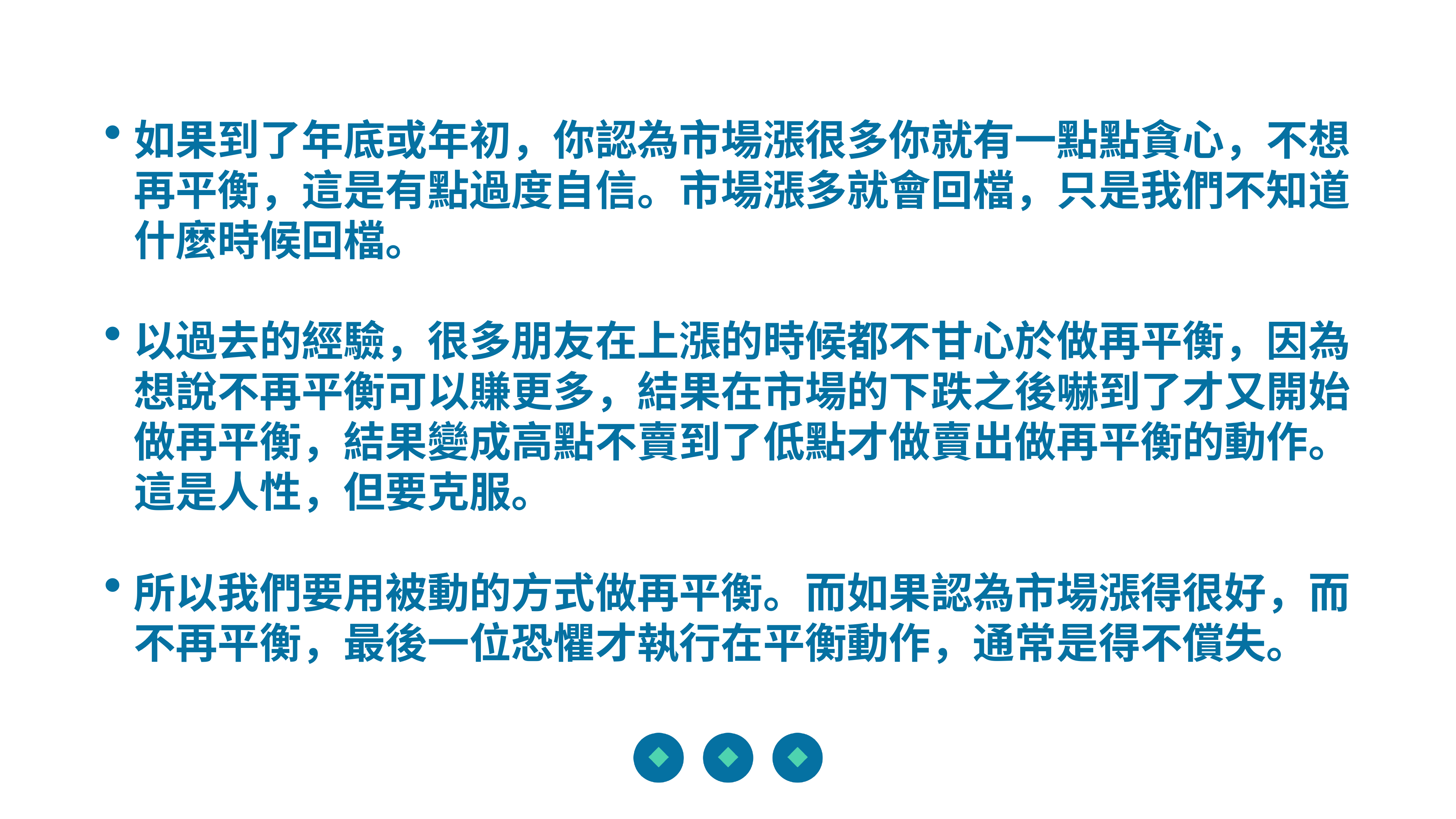

如果到了年底或年初，你認為市場漲很多你就有一點點貪心，不想再平衡，這是有點過度自信。市場漲多就會回檔，只是我們不知道什麼時候回檔。

以過去的經驗，很多朋友在上漲的時候都不甘心於做再平衡，因為想說不再平衡可以賺更多，結果在市場的下跌之後嚇到了才又開始做再平衡，結果變成高點不賣到了低點才做賣出做再平衡的動作。這是人性，但要克服。

所以我們要用被動的方式做再平衡。而如果認為市場漲得很好，而不再平衡，最後一位恐懼才執行在平衡動作，通常是得不償失。